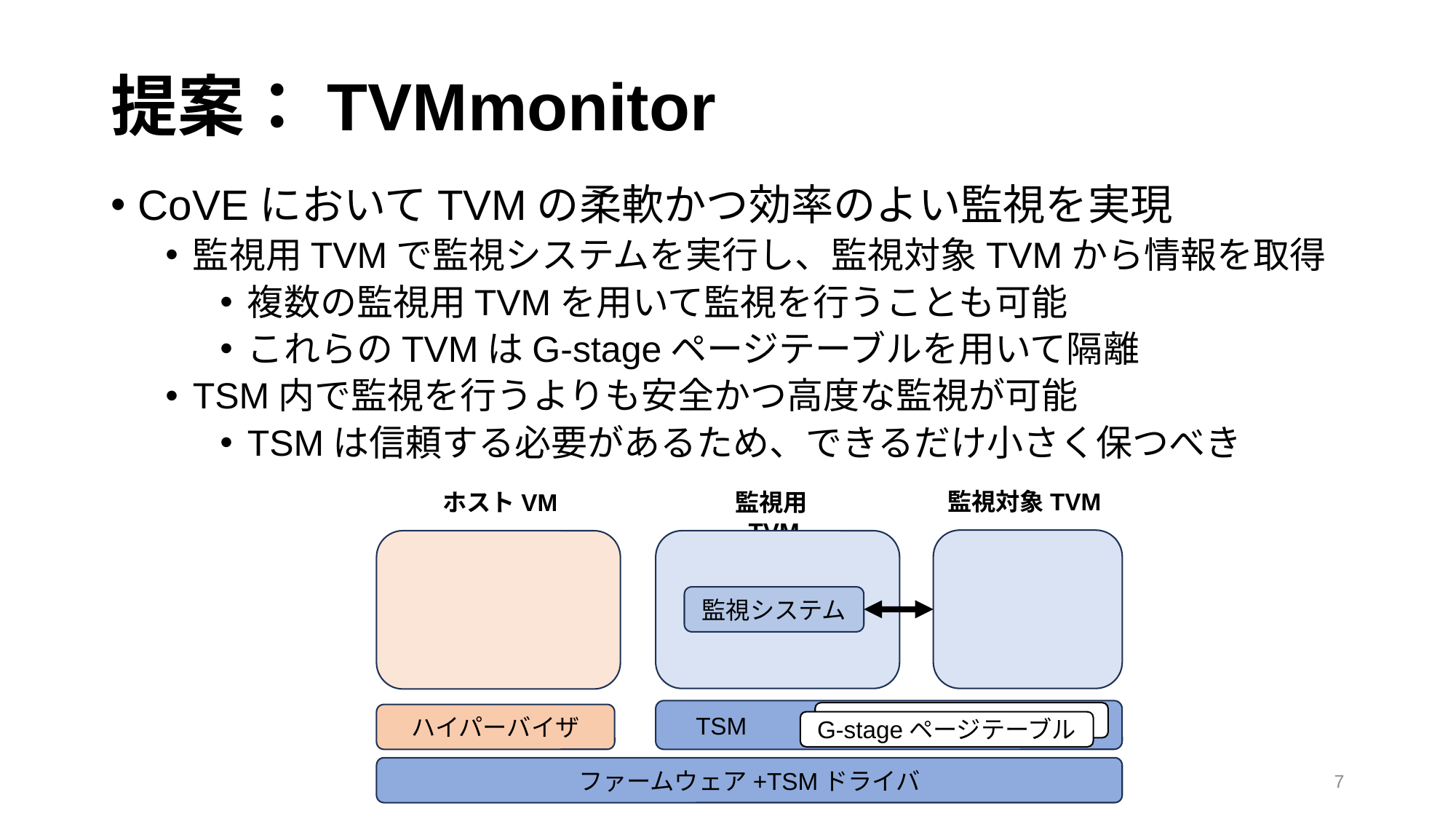

# 提案：TVMmonitor
CoVEにおいてTVMの柔軟かつ効率のよい監視を実現
監視用TVMで監視システムを実行し、監視対象TVMから情報を取得
複数の監視用TVMを用いて監視を行うことも可能
これらのTVMはG-stageページテーブルを用いて隔離
TSM内で監視を行うよりも安全かつ高度な監視が可能
TSMは信頼する必要があるため、できるだけ小さく保つべき
監視対象TVM
ホストVM
監視用TVM

監視システム
    TSM

ハイパーバイザ
G-stageページテーブル
ファームウェア+TSMドライバ
7